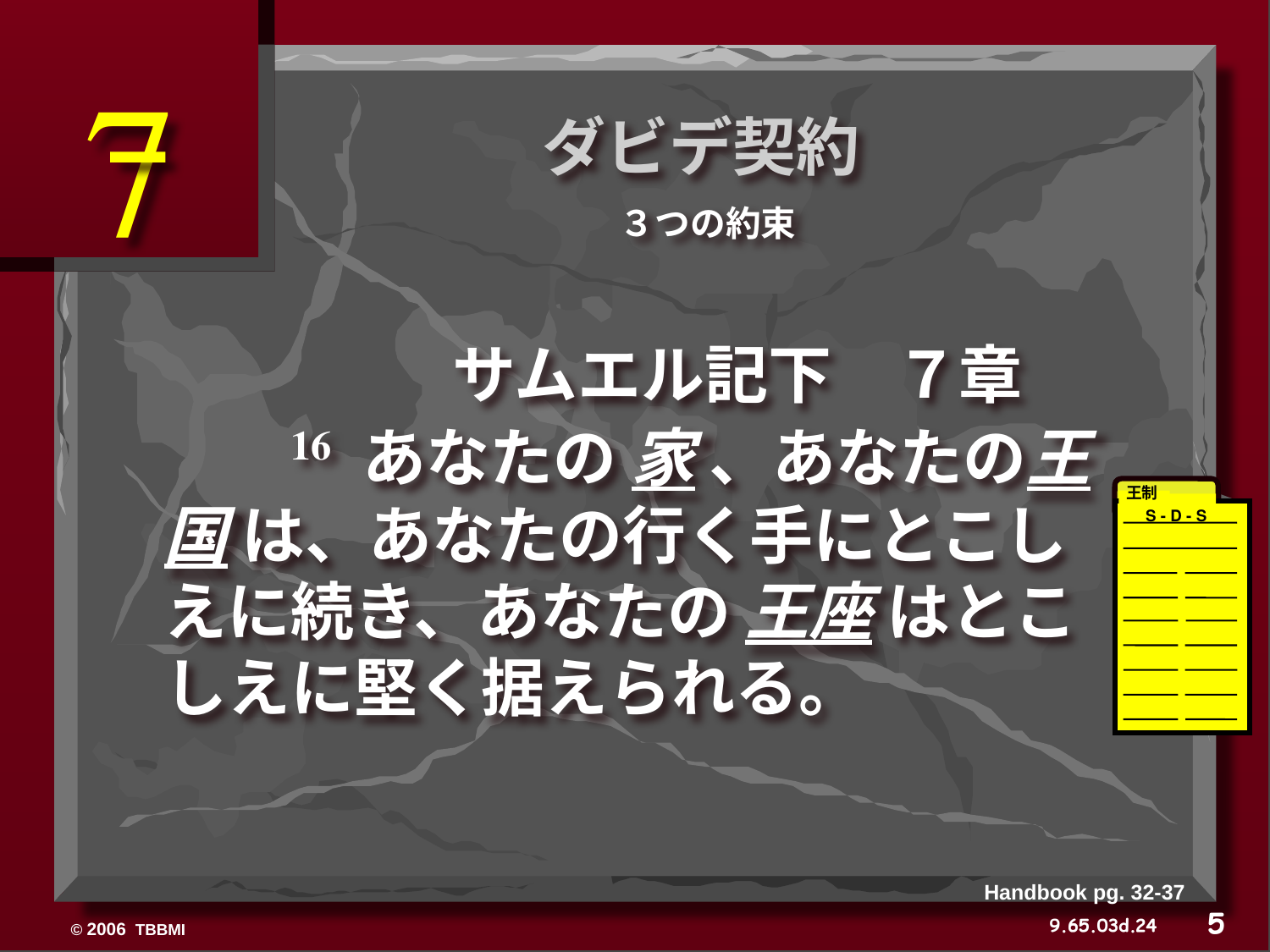

7

ダビデ契約
３つの約束

                   サムエル記下　７章
	16 あなたの 家 、あなたの王国 は、あなたの行く手にとこしえに続き、あなたの 王座 はとこしえに堅く据えられる。

王制

S - D - S
Handbook pg. 32-37
5
24